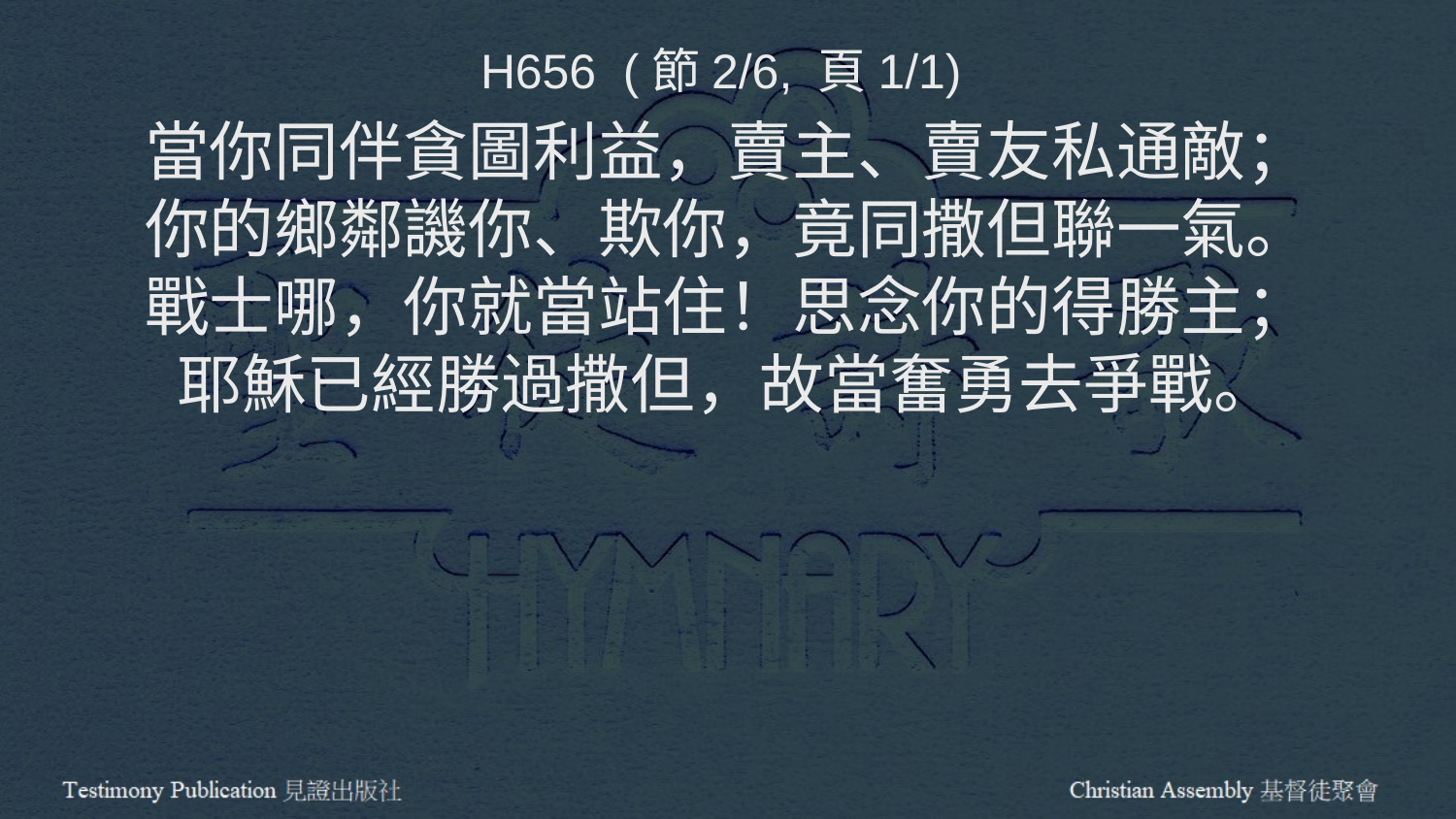

H656  (節2/6, 頁1/1)
當你同伴貪圖利益，賣主、賣友私通敵；
你的鄉鄰譏你、欺你，竟同撒但聯一氣。
戰士哪，你就當站住！思念你的得勝主；
耶穌已經勝過撒但，故當奮勇去爭戰。